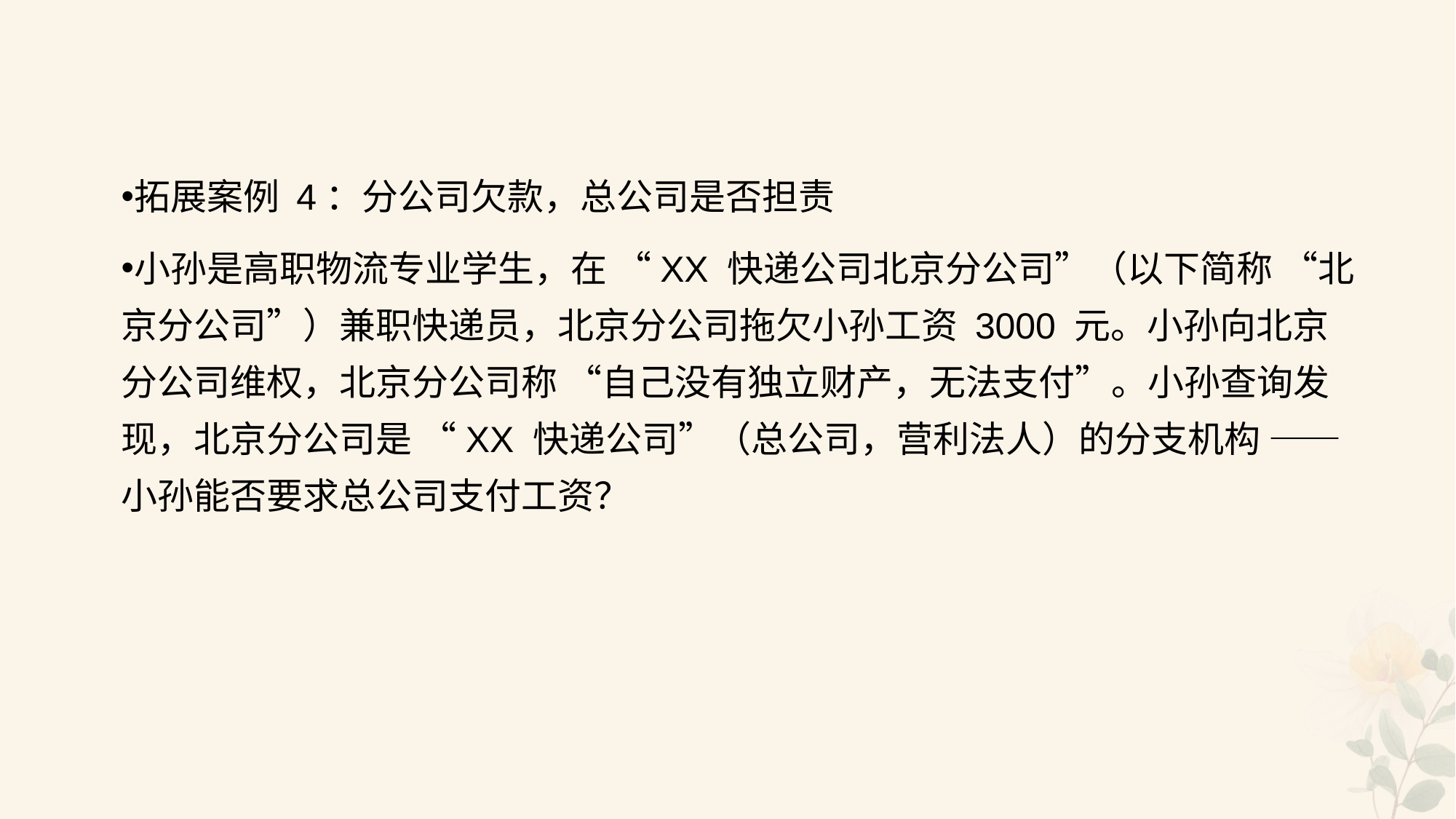

#
拓展案例 4：分公司欠款，总公司是否担责
小孙是高职物流专业学生，在 “XX 快递公司北京分公司”（以下简称 “北京分公司”）兼职快递员，北京分公司拖欠小孙工资 3000 元。小孙向北京分公司维权，北京分公司称 “自己没有独立财产，无法支付”。小孙查询发现，北京分公司是 “XX 快递公司”（总公司，营利法人）的分支机构 —— 小孙能否要求总公司支付工资？